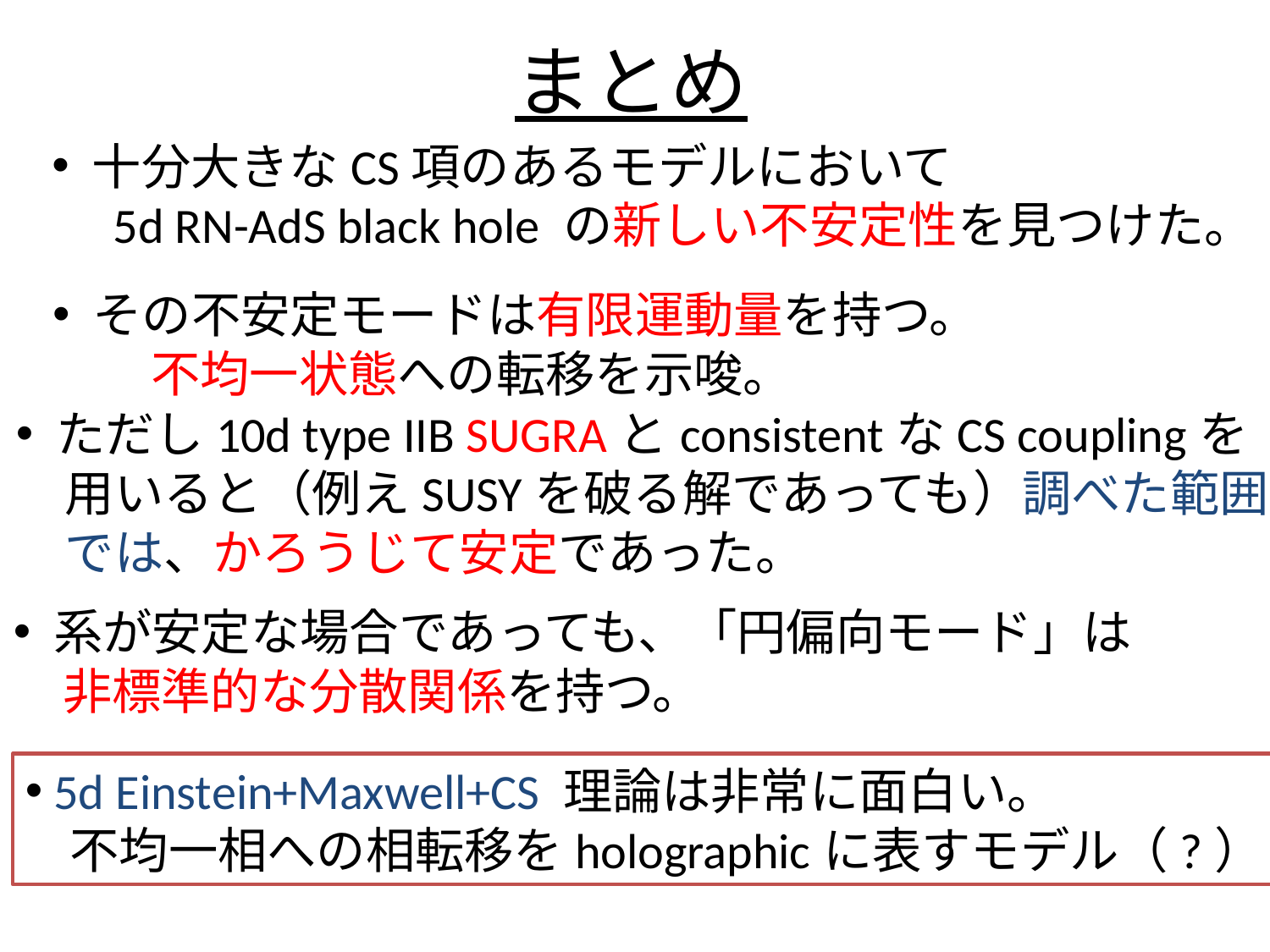

# まとめ
 十分大きなCS項のあるモデルにおいて
　5d RN-AdS black hole の新しい不安定性を見つけた。
 その不安定モードは有限運動量を持つ。
　　不均一状態への転移を示唆。
 ただし10d type IIB SUGRAとconsistentなCS couplingを
　用いると（例えSUSYを破る解であっても）調べた範囲
　では、かろうじて安定であった。
 系が安定な場合であっても、「円偏向モード」は
　非標準的な分散関係を持つ。
 5d Einstein+Maxwell+CS 理論は非常に面白い。
   不均一相への相転移をholographicに表すモデル（?）